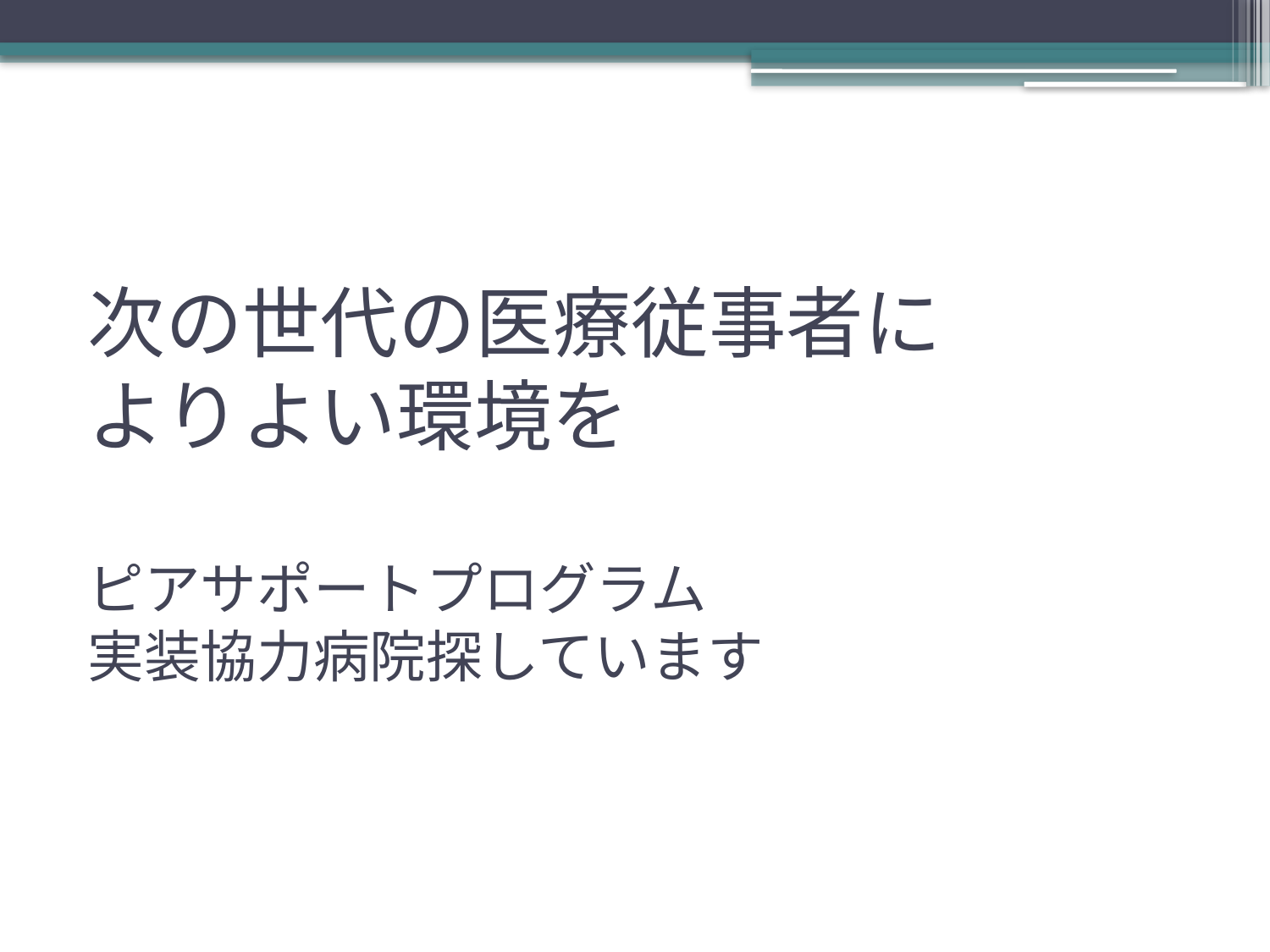

# 次の世代の医療従事者に よりよい環境を ピアサポートプログラム 実装協力病院探しています